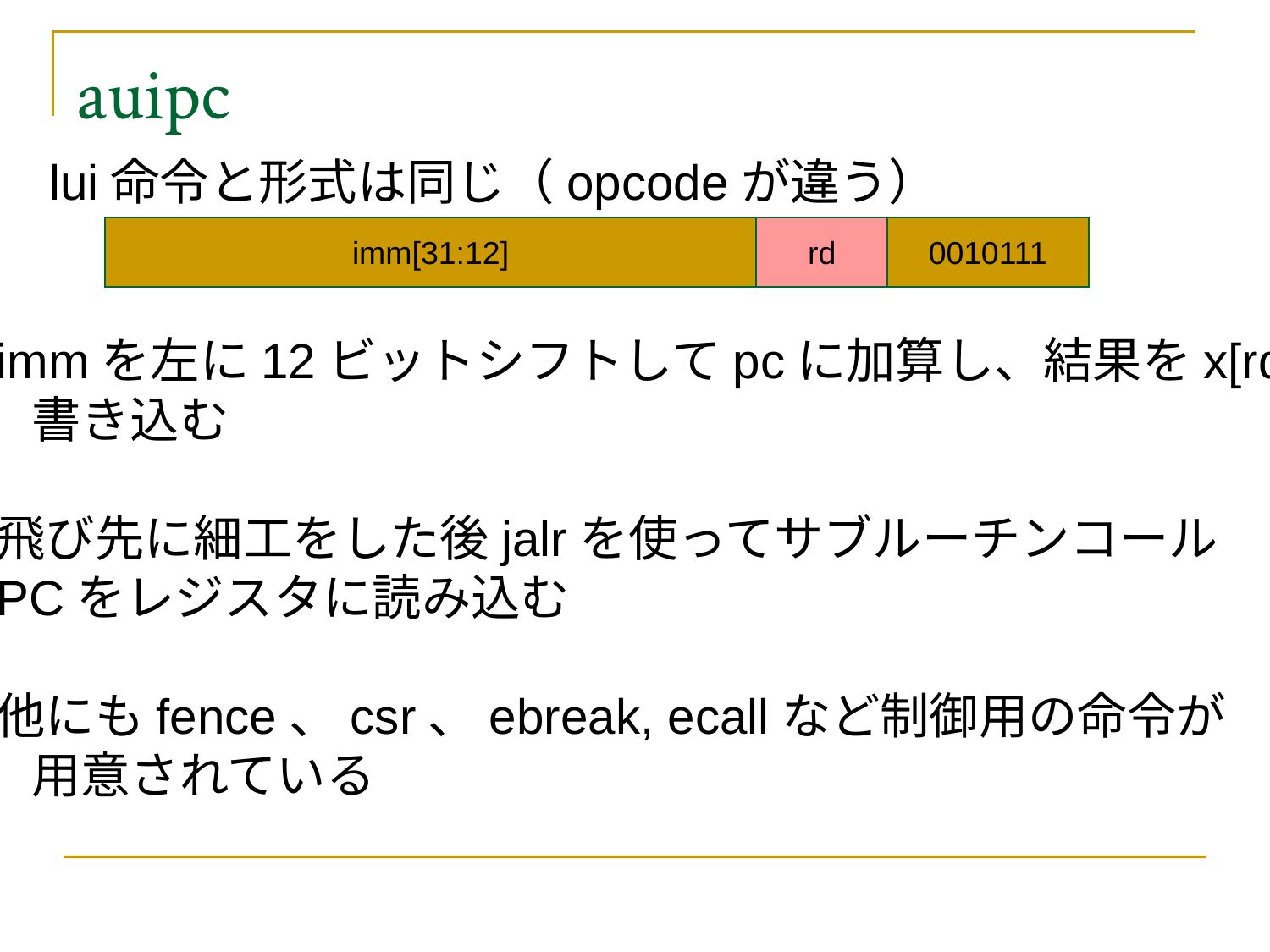

# auipc
lui命令と形式は同じ（opcodeが違う）
imm[31:12]
rd
0010111
immを左に12ビットシフトしてpcに加算し、結果をx[rd]に
　　書き込む

飛び先に細工をした後jalrを使ってサブルーチンコール
PCをレジスタに読み込む

他にもfence、csr、ebreak, ecallなど制御用の命令が
　　用意されている